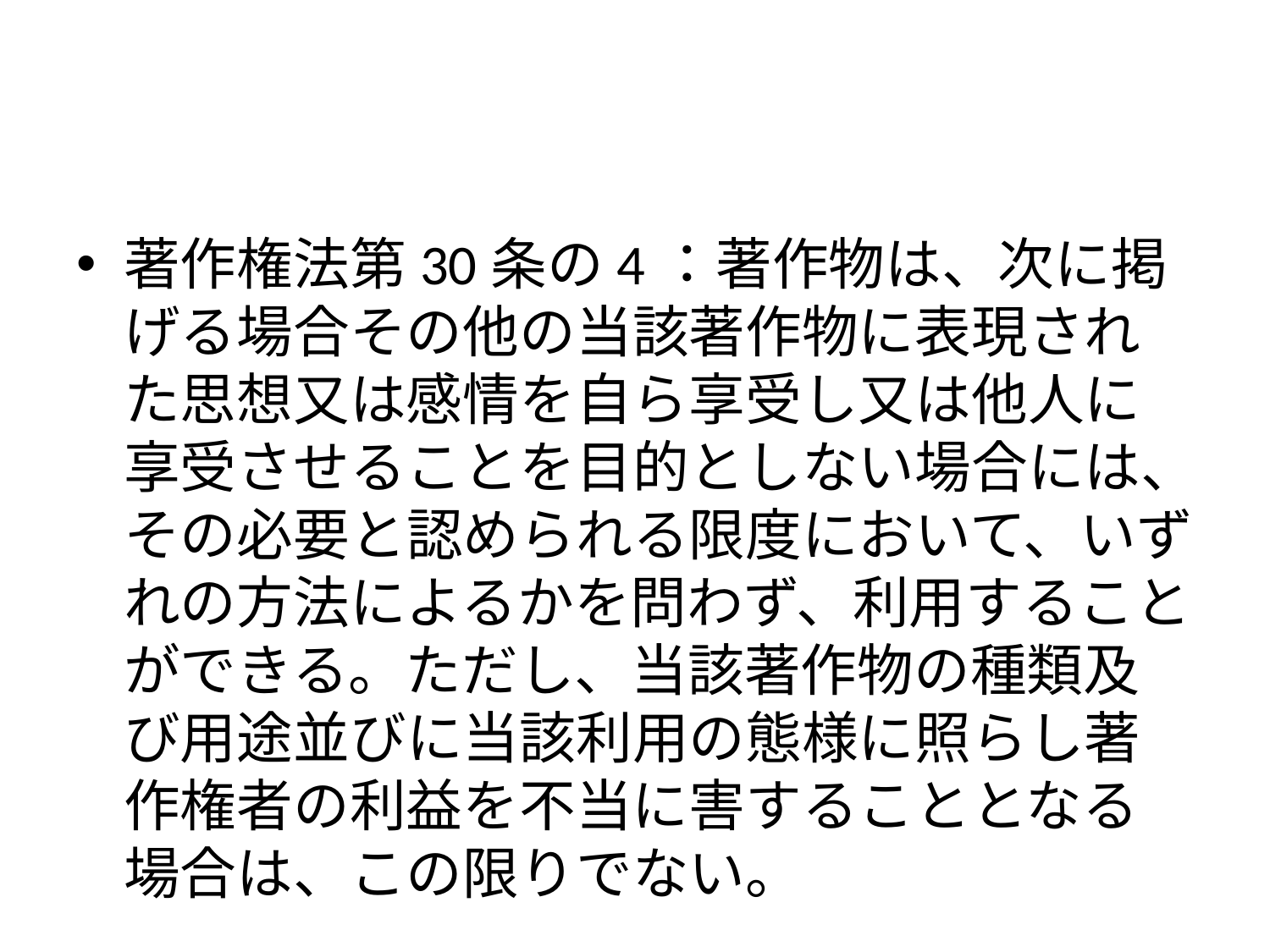

#
著作権法第30条の4：著作物は、次に掲げる場合その他の当該著作物に表現された思想又は感情を自ら享受し又は他人に享受させることを目的としない場合には、その必要と認められる限度において、いずれの方法によるかを問わず、利用することができる。ただし、当該著作物の種類及び用途並びに当該利用の態様に照らし著作権者の利益を不当に害することとなる場合は、この限りでない。